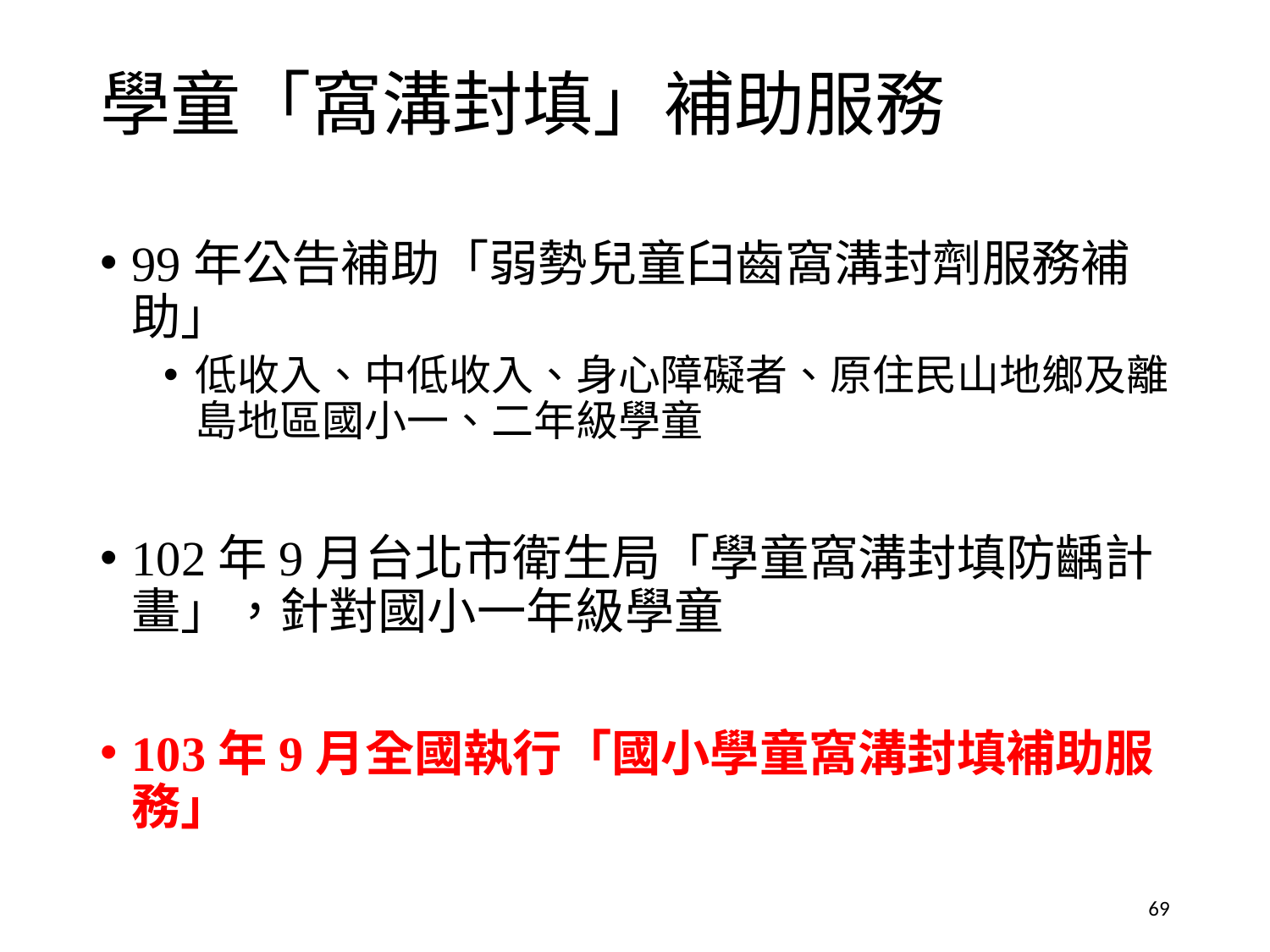

# 學童「窩溝封填」補助服務
99年公告補助「弱勢兒童臼齒窩溝封劑服務補助」
低收入、中低收入、身心障礙者、原住民山地鄉及離島地區國小一、二年級學童

102年9月台北市衛生局「學童窩溝封填防齲計畫」，針對國小一年級學童

103年9月全國執行「國小學童窩溝封填補助服務」
69